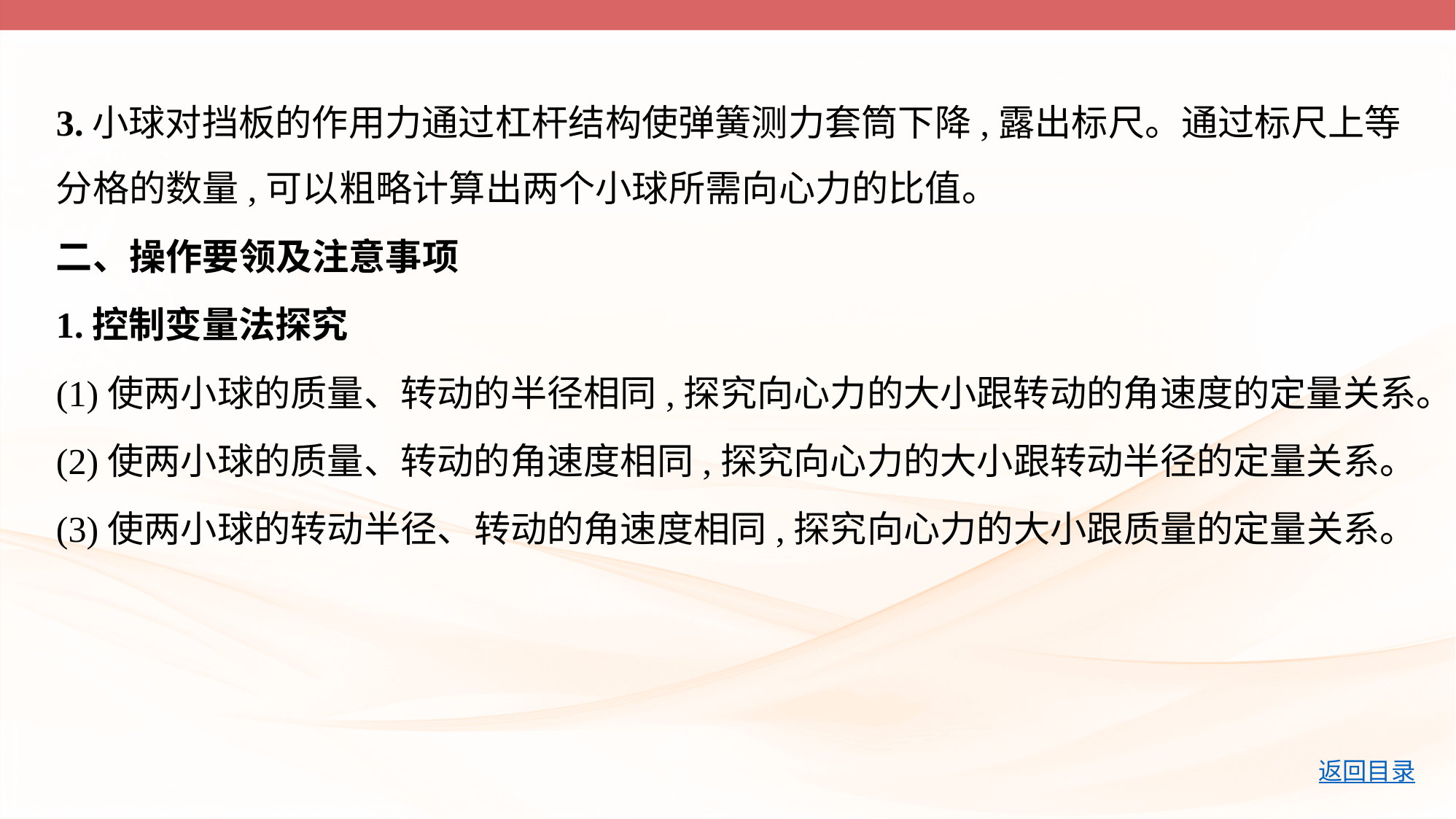

3.小球对挡板的作用力通过杠杆结构使弹簧测力套筒下降,露出标尺。通过标尺上等
分格的数量,可以粗略计算出两个小球所需向心力的比值。
二、操作要领及注意事项
1.控制变量法探究
(1)使两小球的质量、转动的半径相同,探究向心力的大小跟转动的角速度的定量关系。
(2)使两小球的质量、转动的角速度相同,探究向心力的大小跟转动半径的定量关系。
(3)使两小球的转动半径、转动的角速度相同,探究向心力的大小跟质量的定量关系。